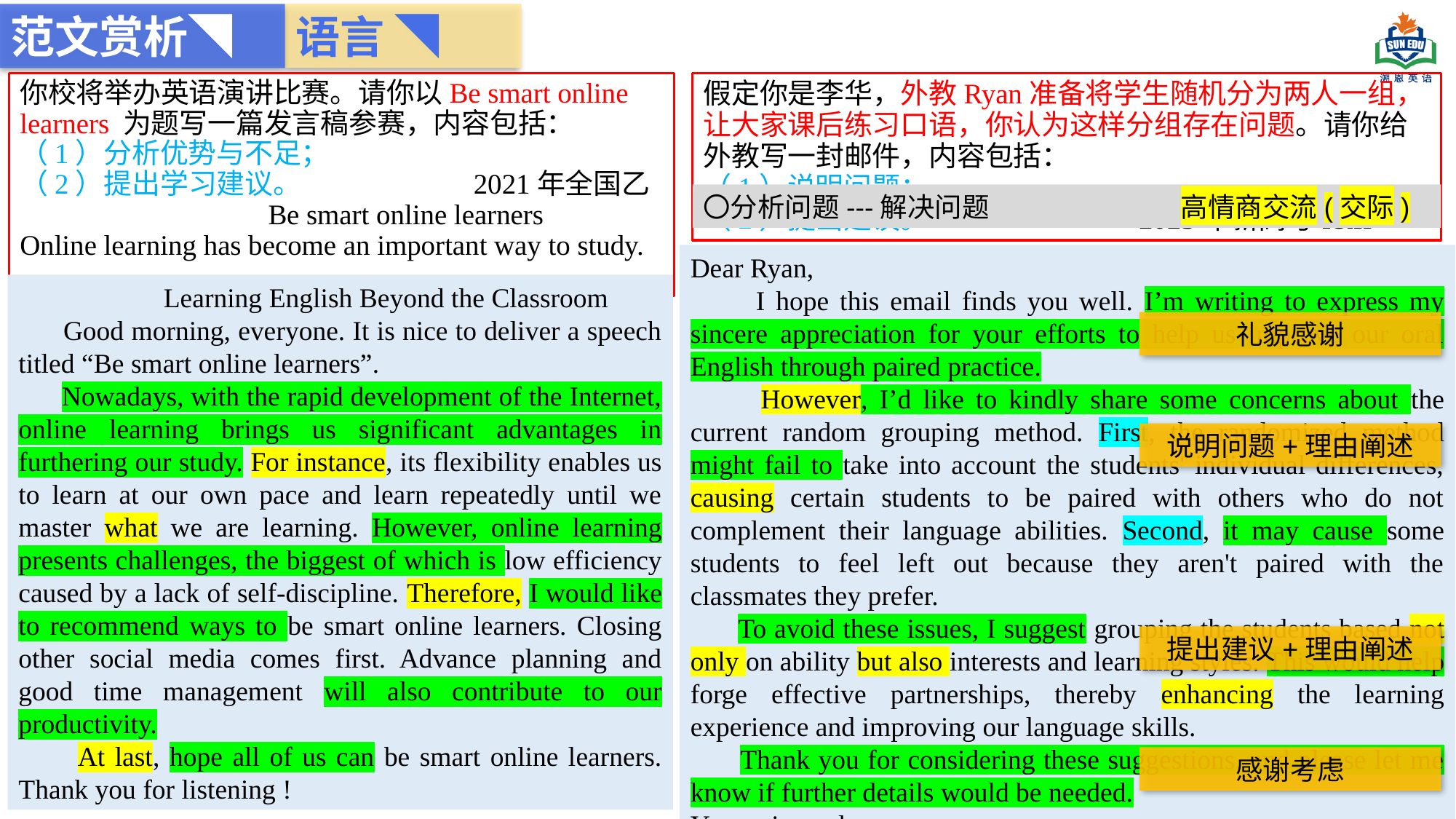

语言 ◥
范文赏析◥
你校将举办英语演讲比赛。请你以Be smart online learners 为题写一篇发言稿参赛，内容包括：
（1）分析优势与不足；
（2）提出学习建议。                          2021年全国乙
                                   Be smart online learners
Online learning has become an important way to study.
假定你是李华，外教Ryan准备将学生随机分为两人一组，让大家课后练习口语，你认为这样分组存在问题。请你给外教写一封邮件，内容包括：
（1）说明问题；
（2）提出建议。                                2023年新高考I&II
〇分析问题---解决问题                               高情商交流(交际)
Dear Ryan,
      I hope this email finds you well. I’m writing to express my sincere appreciation for your efforts to help us improve our oral English through paired practice.
      However, I’d like to kindly share some concerns about the current random grouping method. First, the randomized method might fail to take into account the students' individual differences, causing certain students to be paired with others who do not complement their language abilities. Second, it may cause some students to feel left out because they aren't paired with the classmates they prefer.
      To avoid these issues, I suggest grouping the students based not only on ability but also interests and learning styles. This would help forge effective partnerships, thereby enhancing the learning experience and improving our language skills.
      Thank you for considering these suggestions, and please let me know if further details would be needed.
Yours sincerely,
Li Hua

                     Learning English Beyond the Classroom
      Good morning, everyone. It is nice to deliver a speech titled “Be smart online learners”.
      Nowadays, with the rapid development of the Internet, online learning brings us significant advantages in furthering our study. For instance, its flexibility enables us to learn at our own pace and learn repeatedly until we master what we are learning. However, online learning presents challenges, the biggest of which is low efficiency caused by a lack of self-discipline. Therefore, I would like to recommend ways to be smart online learners. Closing other social media comes first. Advance planning and good time management will also contribute to our productivity.
      At last, hope all of us can be smart online learners. Thank you for listening !
礼貌感谢
说明问题+理由阐述
提出建议+理由阐述
感谢考虑